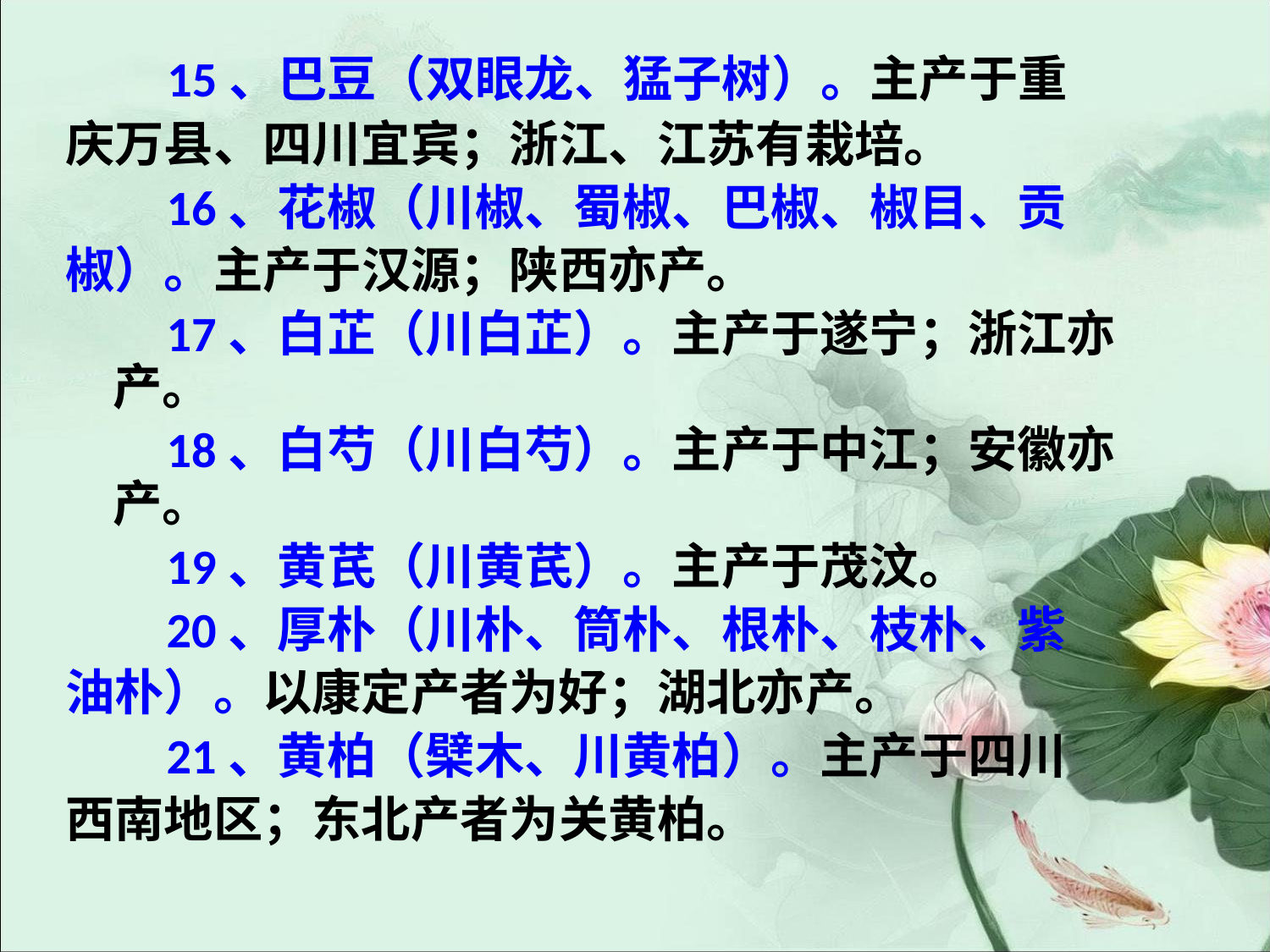

#
        15、巴豆（双眼龙、猛子树）。主产于重
庆万县、四川宜宾；浙江、江苏有栽培。
         16、花椒（川椒、蜀椒、巴椒、椒目、贡
椒）。主产于汉源；陕西亦产。
         17、白芷（川白芷）。主产于遂宁；浙江亦产。
         18、白芍（川白芍）。主产于中江；安徽亦产。
         19、黄芪（川黄芪）。主产于茂汶。
         20、厚朴（川朴、筒朴、根朴、枝朴、紫
油朴）。以康定产者为好；湖北亦产。
         21、黄柏（檗木、川黄柏）。主产于四川
西南地区；东北产者为关黄柏。